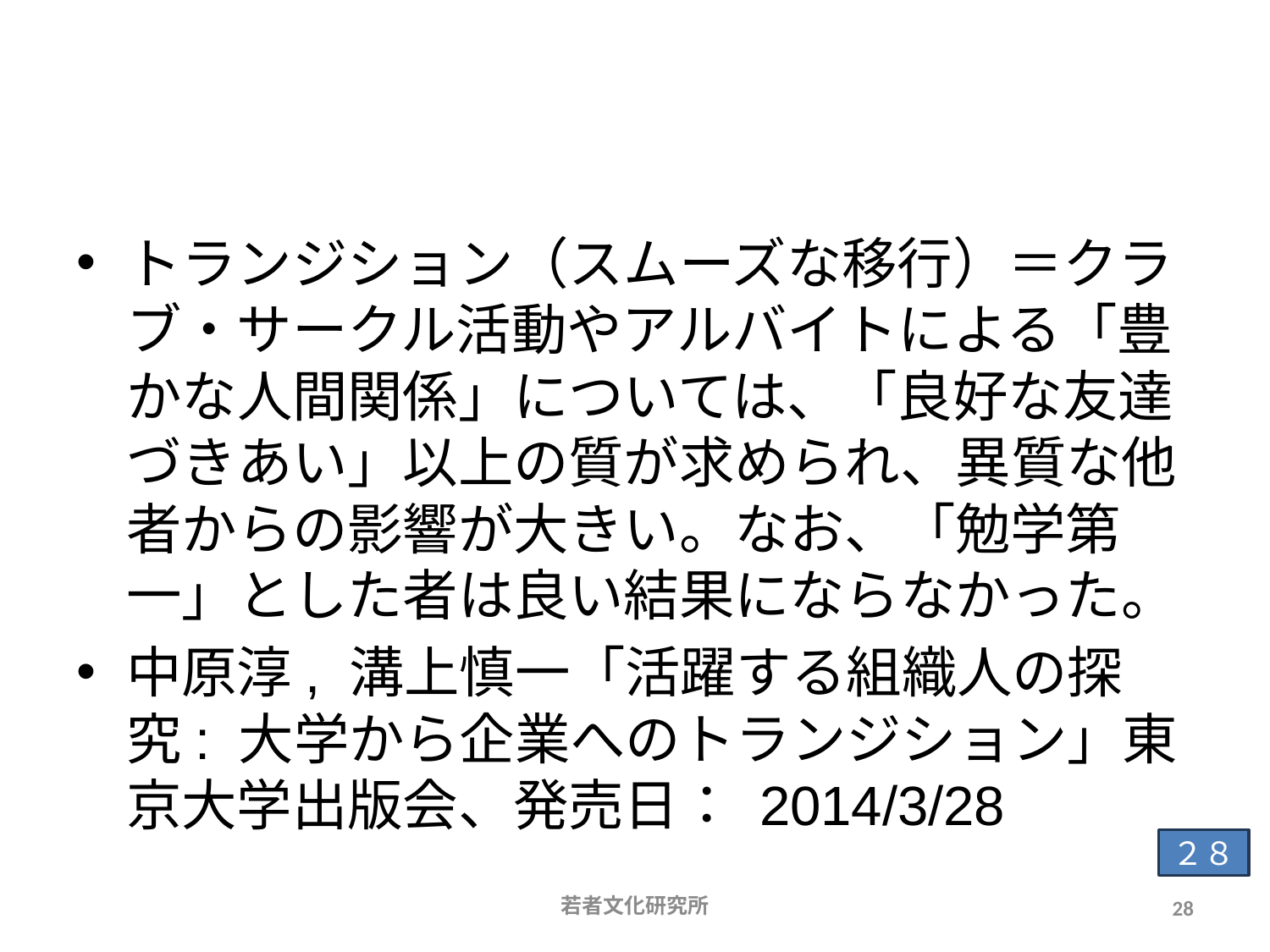

# 異質の他者との出会い
トランジション（スムーズな移行）＝クラブ・サークル活動やアルバイトによる「豊かな人間関係」については、「良好な友達づきあい」以上の質が求められ、異質な他者からの影響が大きい。なお、「勉学第一」とした者は良い結果にならなかった。
中原淳, 溝上慎一「活躍する組織人の探究: 大学から企業へのトランジション」東京大学出版会、発売日： 2014/3/28
２８
若者文化研究所
28